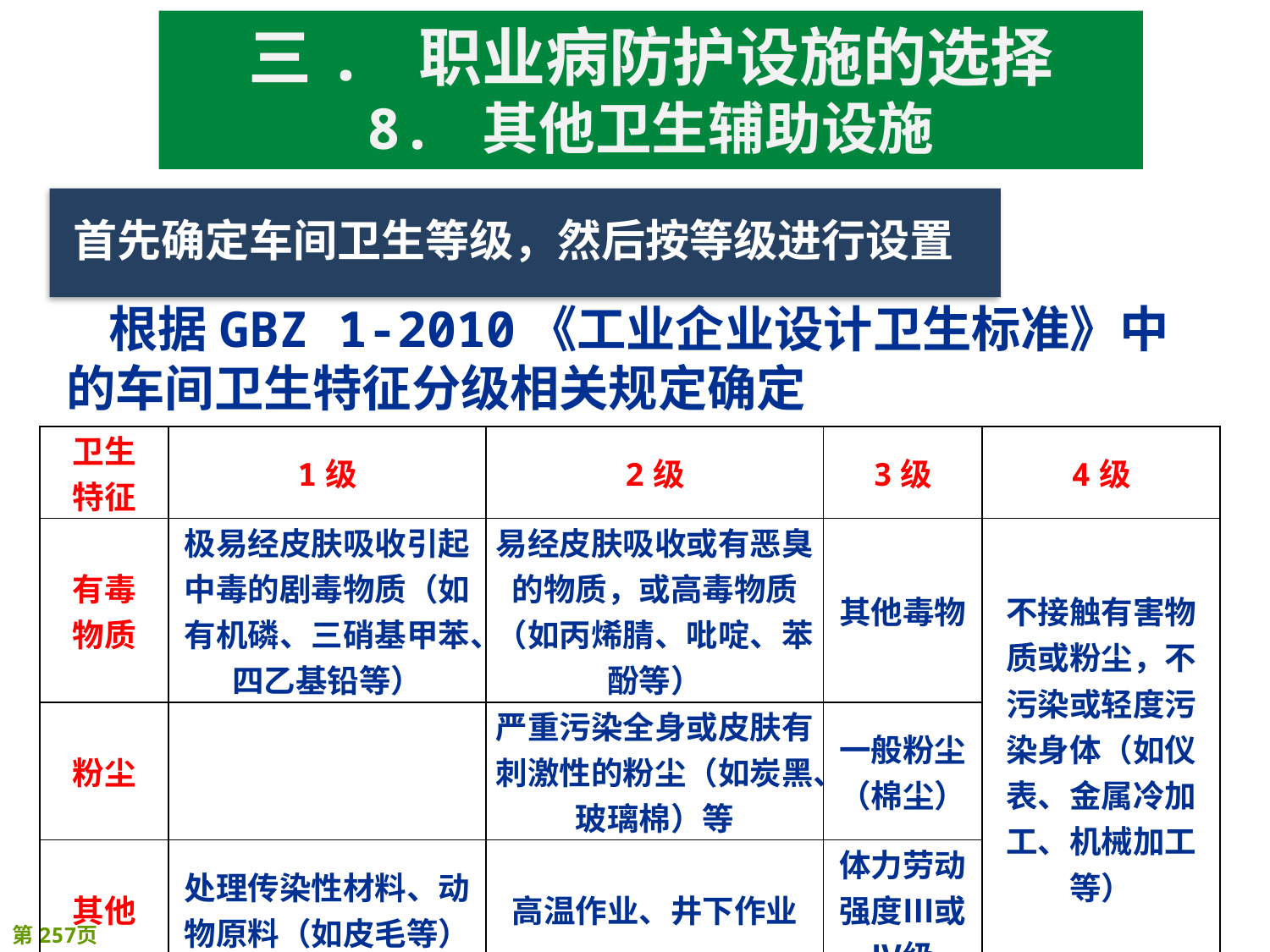

三. 职业病防护设施的选择
8. 其他卫生辅助设施
 首先确定车间卫生等级，然后按等级进行设置

     根据GBZ 1-2010《工业企业设计卫生标准》中的车间卫生特征分级相关规定确定
| 卫生 特征 | 1级 | 2级 | 3级 | 4级 |
| --- | --- | --- | --- | --- |
| 有毒 物质 | 极易经皮肤吸收引起中毒的剧毒物质（如有机磷、三硝基甲苯、四乙基铅等） | 易经皮肤吸收或有恶臭的物质，或高毒物质（如丙烯腈、吡啶、苯酚等） | 其他毒物 | 不接触有害物质或粉尘，不污染或轻度污染身体（如仪表、金属冷加工、机械加工等） |
| 粉尘 |  | 严重污染全身或皮肤有刺激性的粉尘（如炭黑、玻璃棉）等 | 一般粉尘 （棉尘） |  |
| 其他 | 处理传染性材料、动物原料（如皮毛等） | 高温作业、井下作业 | 体力劳动强度Ⅲ或Ⅳ级 |  |
| 注：虽易经皮肤吸收，但易挥发的有毒物质（如苯等）可按3级确定 |  |  |  |  |